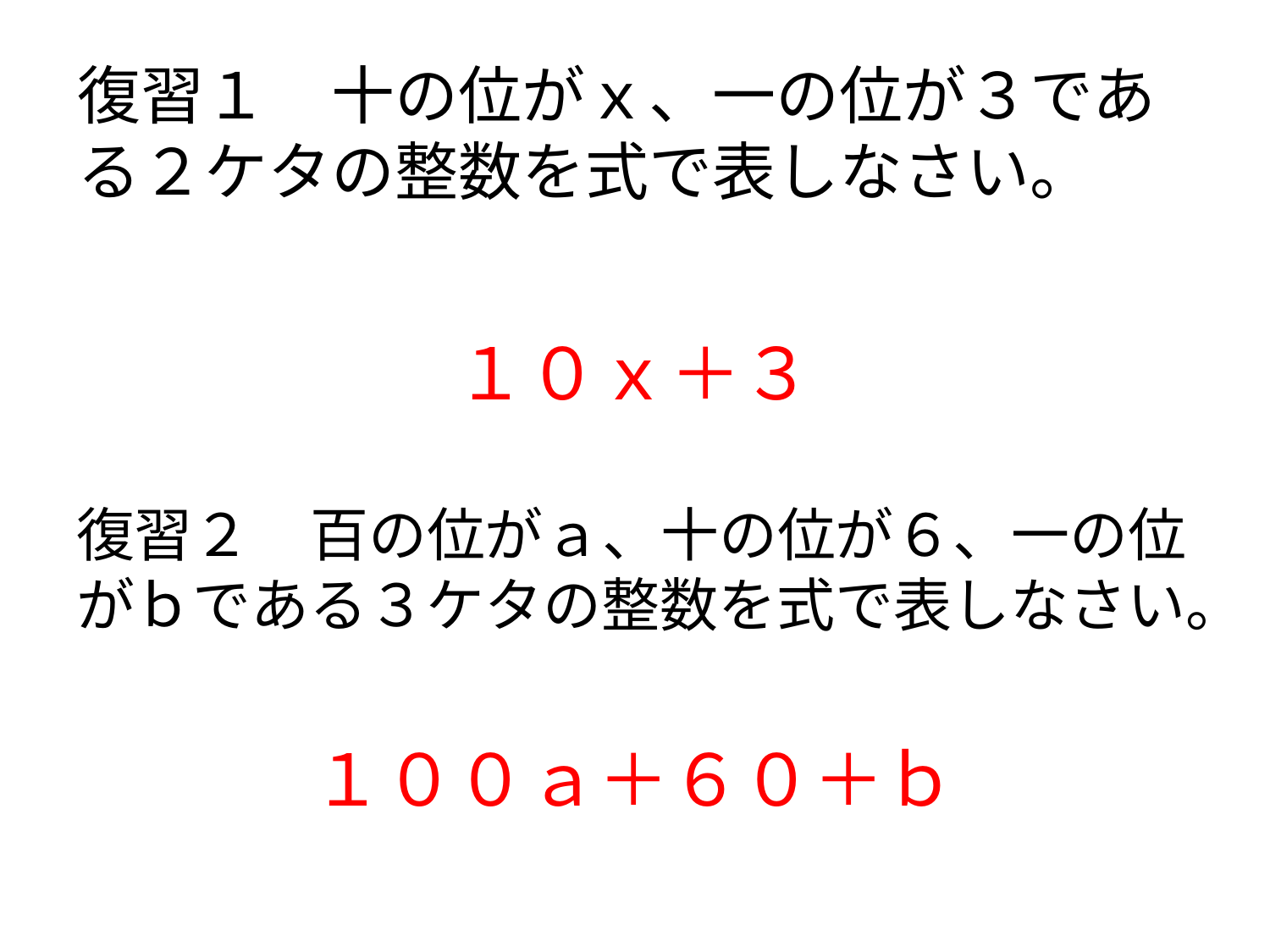

# 復習１　十の位がｘ、一の位が３である２ケタの整数を式で表しなさい。

１０ｘ＋３

復習２　百の位がａ、十の位が６、一の位がｂである３ケタの整数を式で表しなさい。

１００ａ＋６０＋ｂ